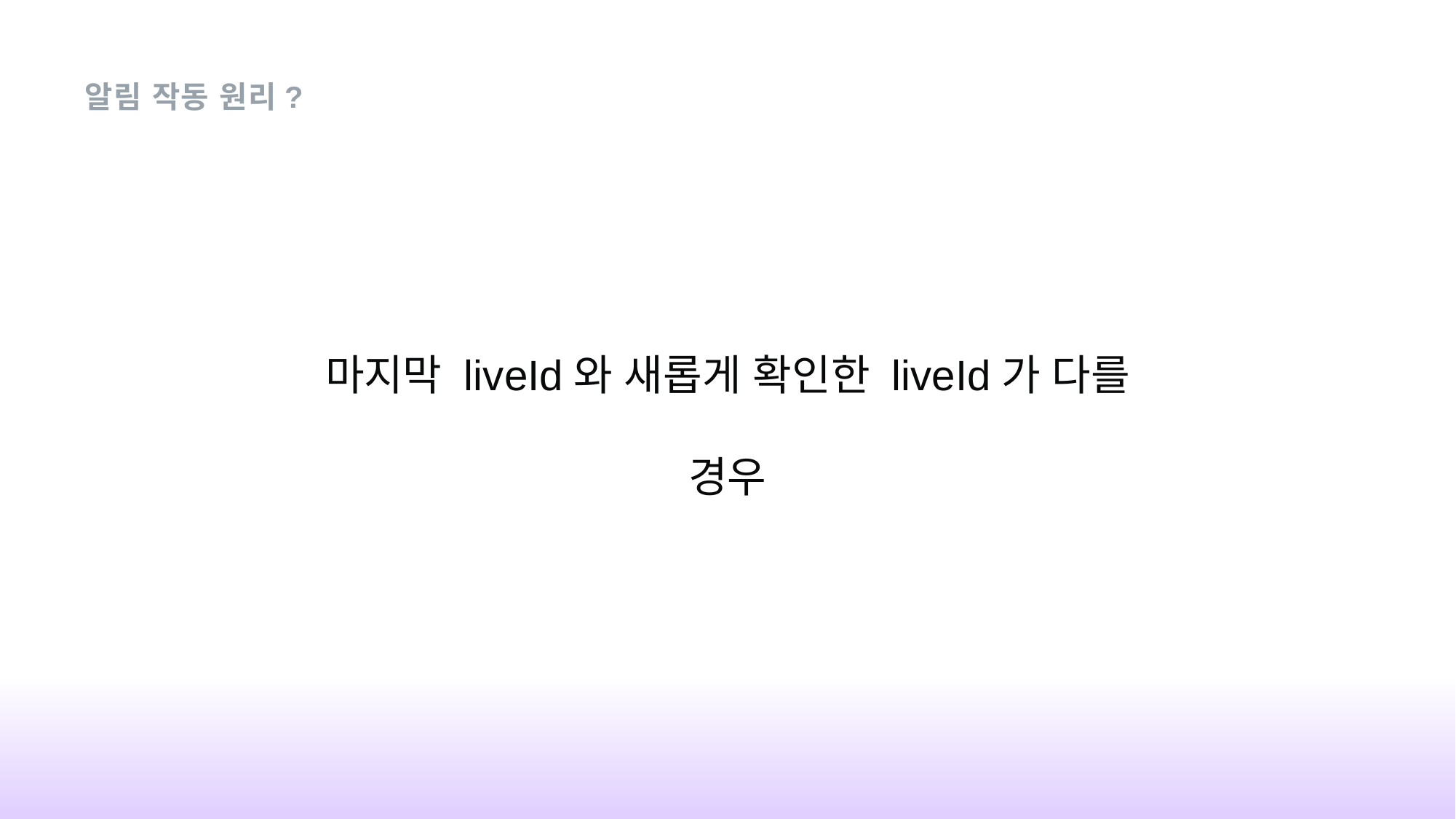

알림 작동 원리?
마지막 liveId와 새롭게 확인한 liveId가 다를 경우